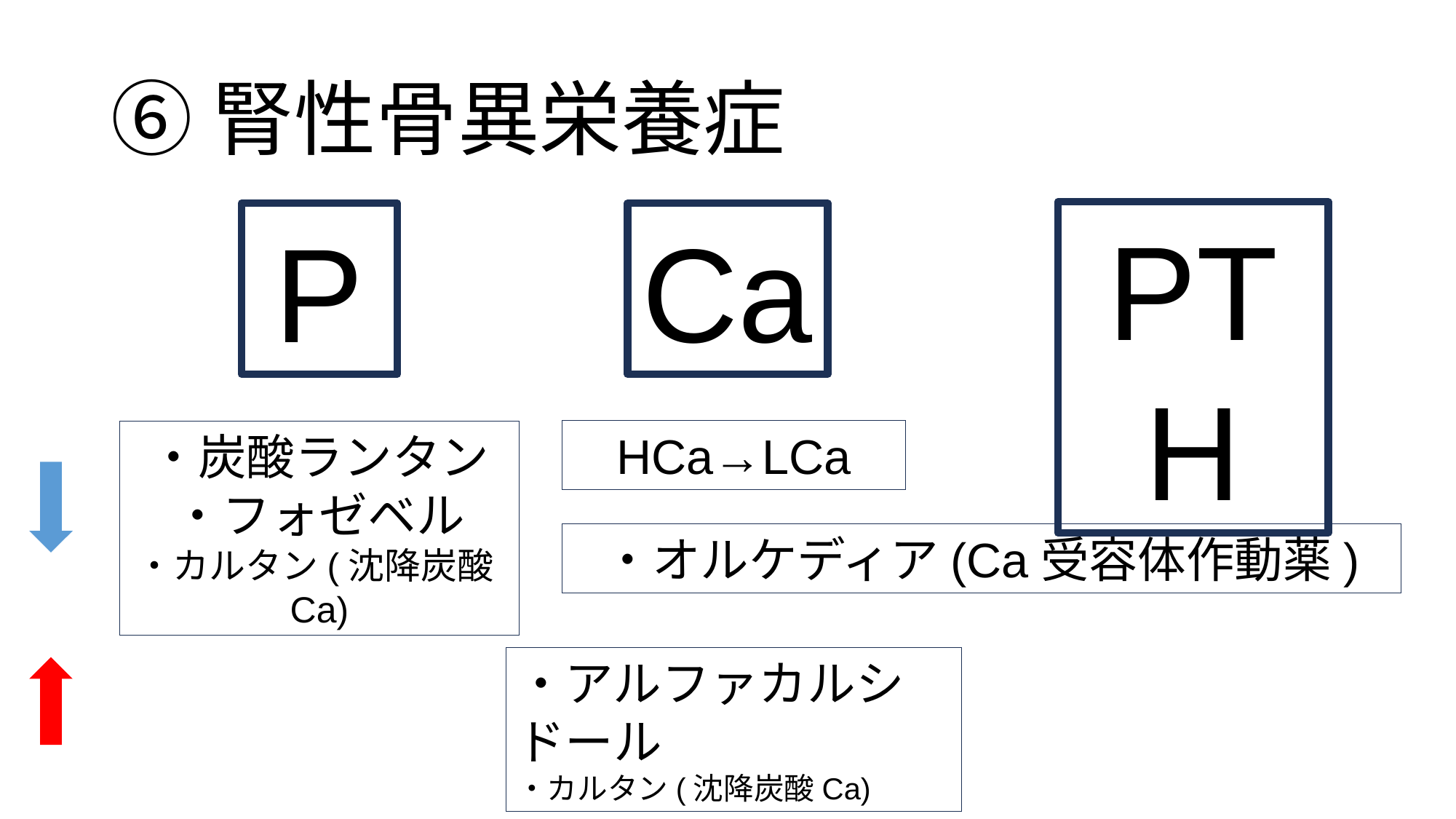

# ⑥腎性骨異栄養症
PTH
P
Ca
HCa→LCa
・炭酸ランタン
・フォゼベル
・カルタン(沈降炭酸Ca)

・オルケディア(Ca受容体作動薬)
・アルファカルシドール
・カルタン(沈降炭酸Ca)